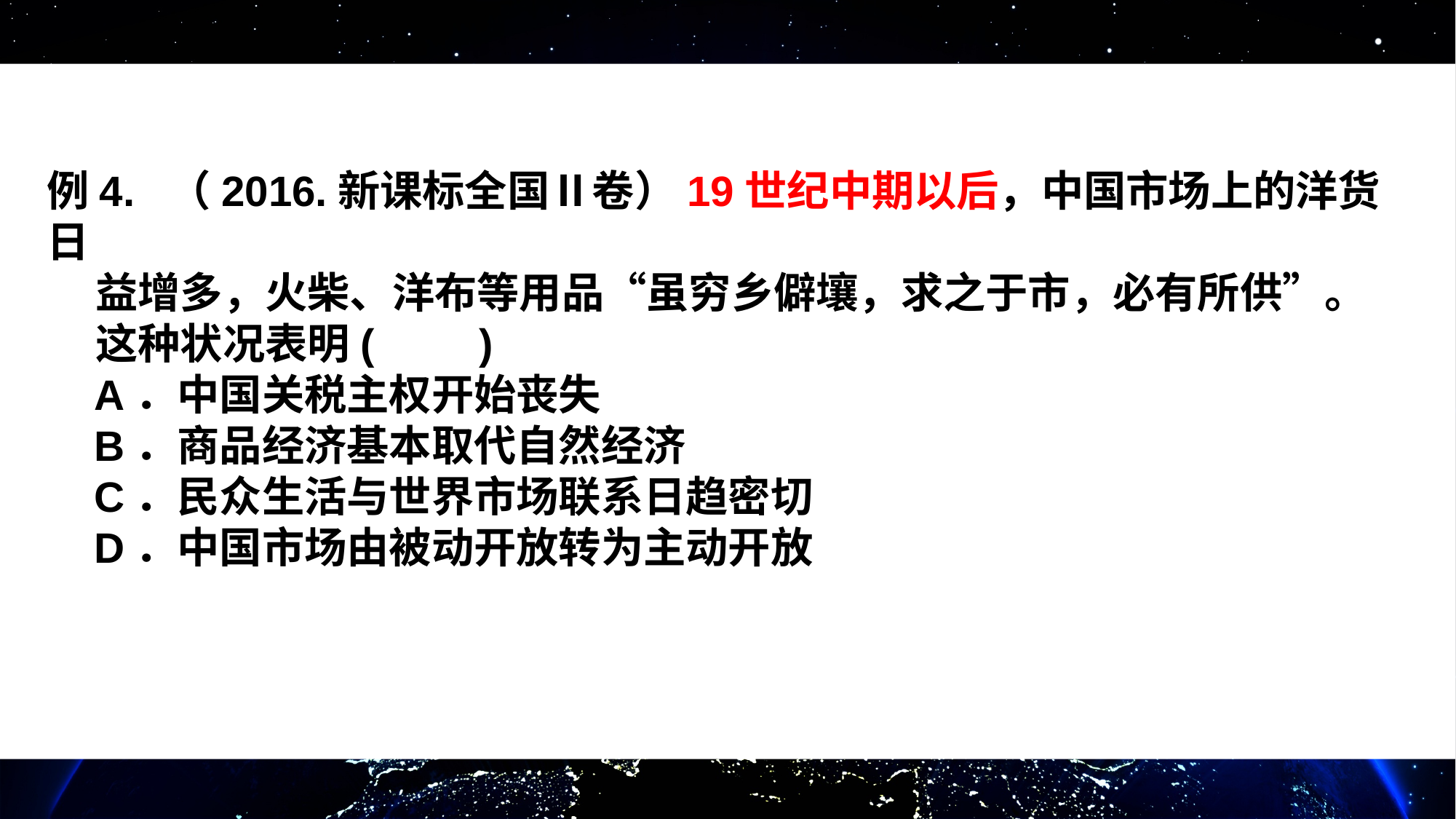

例4.  （2016.新课标全国Ⅱ卷）19世纪中期以后，中国市场上的洋货日
    益增多，火柴、洋布等用品“虽穷乡僻壤，求之于市，必有所供”。
    这种状况表明(　　)
    A．中国关税主权开始丧失
    B．商品经济基本取代自然经济
    C．民众生活与世界市场联系日趋密切
    D．中国市场由被动开放转为主动开放